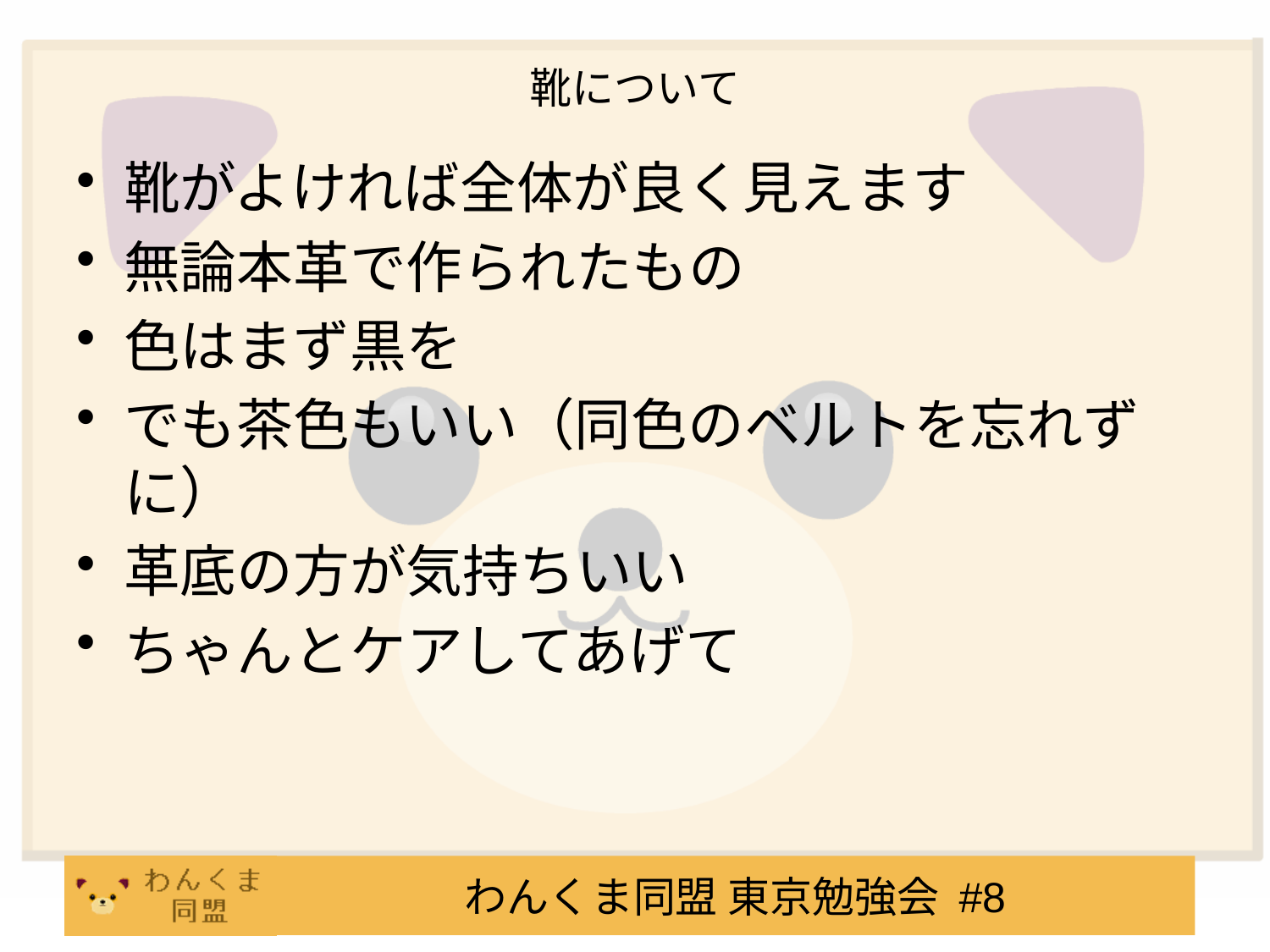

# 靴について
靴がよければ全体が良く見えます
無論本革で作られたもの
色はまず黒を
でも茶色もいい（同色のベルトを忘れずに）
革底の方が気持ちいい
ちゃんとケアしてあげて